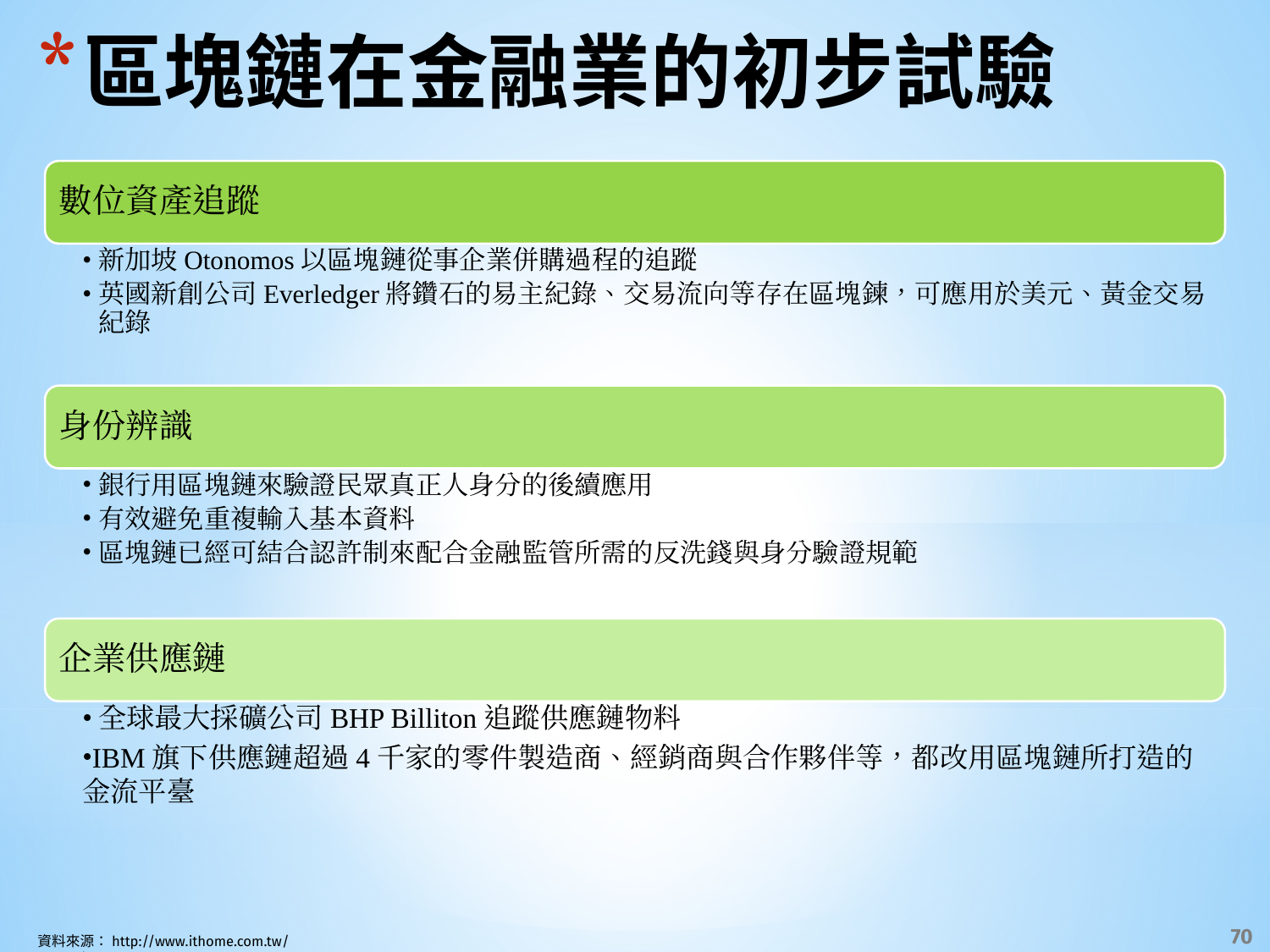

# 區塊鏈在金融業的初步試驗

數位資產追蹤

新加坡Otonomos以區塊鏈從事企業併購過程的追蹤
英國新創公司Everledger將鑽石的易主紀錄、交易流向等存在區塊鍊，可應用於美元、黃金交易紀錄

身份辨識

銀行用區塊鏈來驗證民眾真正人身分的後續應用
有效避免重複輸入基本資料
區塊鏈已經可結合認許制來配合金融監管所需的反洗錢與身分驗證規範

企業供應鏈

全球最大採礦公司BHP Billiton追蹤供應鏈物料
IBM旗下供應鏈超過4千家的零件製造商、經銷商與合作夥伴等，都改用區塊鏈所打造的金流平臺
70
資料來源：http://www.ithome.com.tw/article/105368